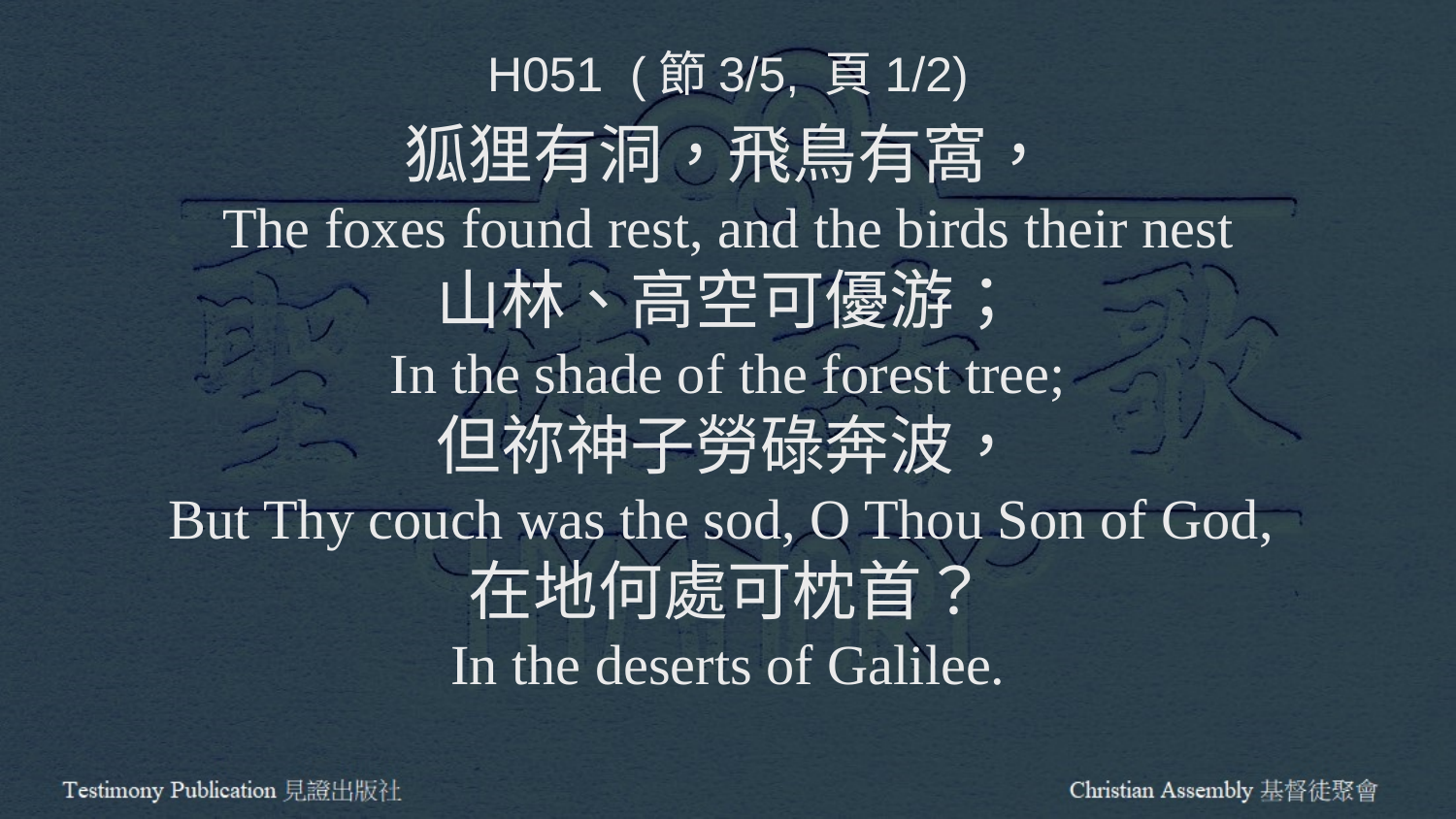

H051  (節3/5, 頁1/2)
狐狸有洞，飛鳥有窩，
The foxes found rest, and the birds their nest
山林、高空可優游；
In the shade of the forest tree;
但祢神子勞碌奔波，
But Thy couch was the sod, O Thou Son of God,
在地何處可枕首？
In the deserts of Galilee.